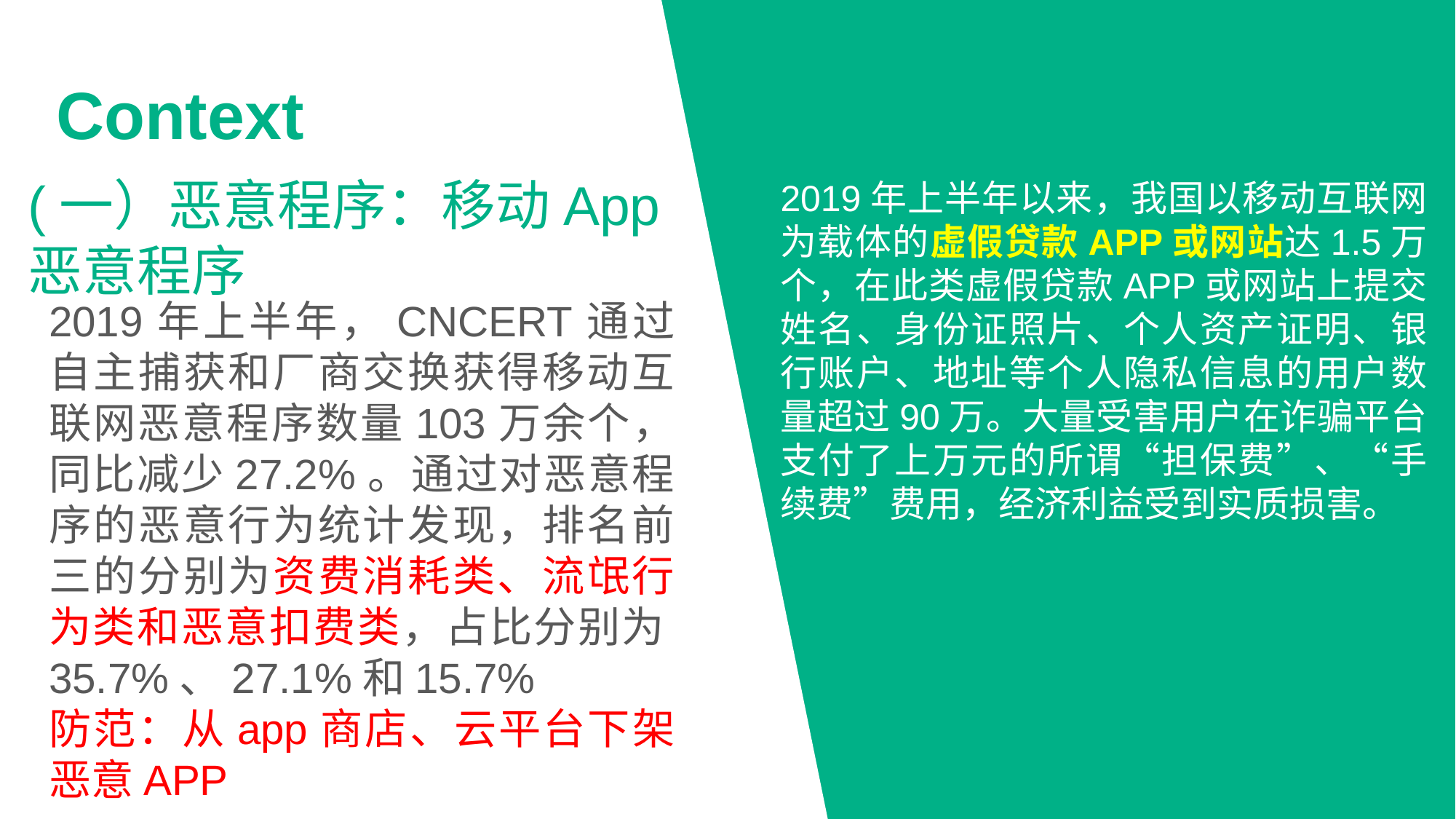

Context
(一）恶意程序：移动App恶意程序
2019年上半年以来，我国以移动互联网为载体的虚假贷款APP或网站达1.5万个，在此类虚假贷款APP或网站上提交姓名、身份证照片、个人资产证明、银行账户、地址等个人隐私信息的用户数量超过90万。大量受害用户在诈骗平台支付了上万元的所谓“担保费”、“手续费”费用，经济利益受到实质损害。
2019年上半年，CNCERT通过自主捕获和厂商交换获得移动互联网恶意程序数量103万余个，同比减少27.2%。通过对恶意程序的恶意行为统计发现，排名前三的分别为资费消耗类、流氓行为类和恶意扣费类，占比分别为35.7%、27.1%和15.7%
防范：从app商店、云平台下架恶意APP